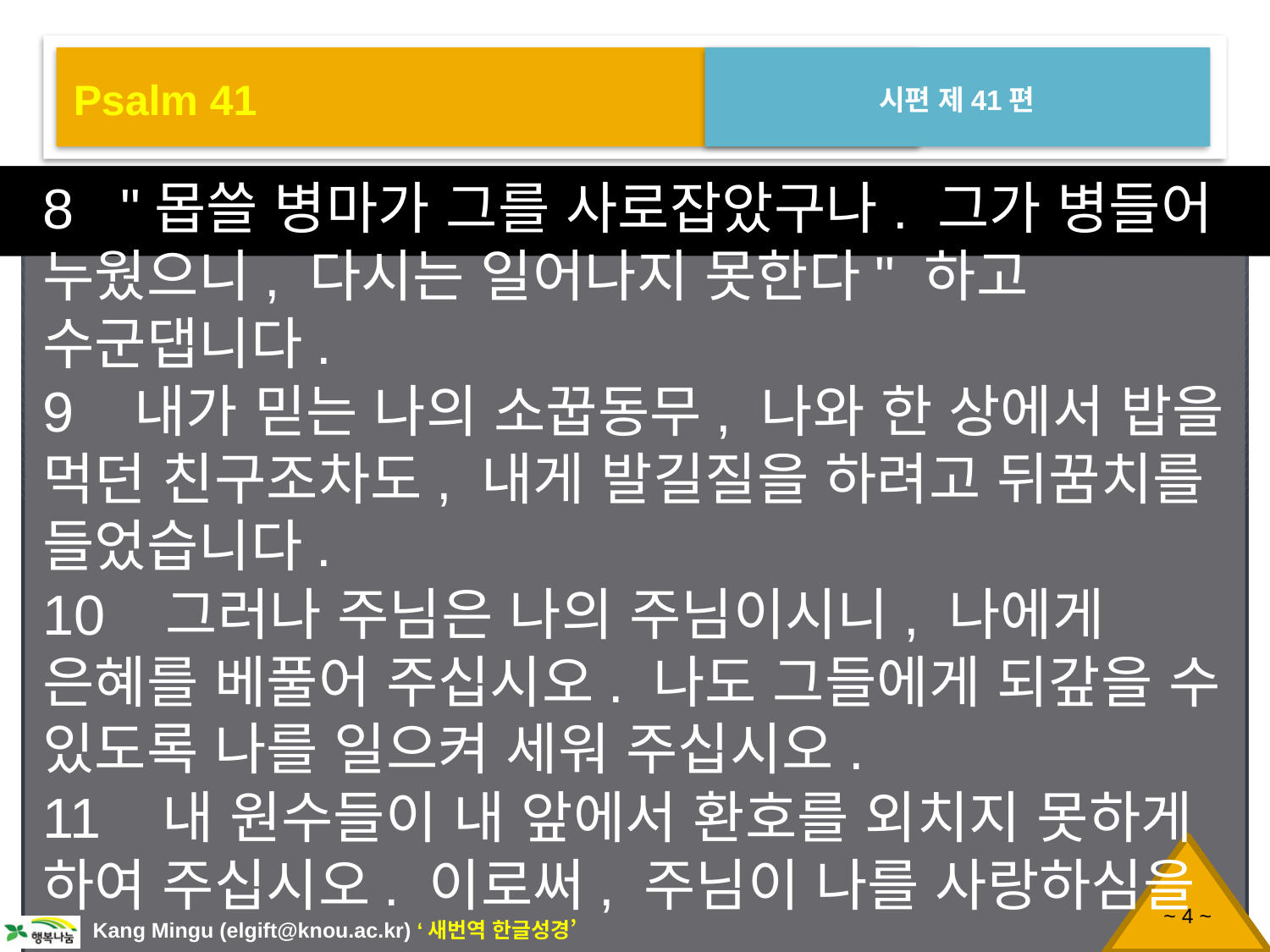

Psalm 41
시편 제41편
8   "몹쓸 병마가 그를 사로잡았구나. 그가 병들어 누웠으니, 다시는 일어나지 못한다" 하고 수군댑니다.
9   내가 믿는 나의 소꿉동무, 나와 한 상에서 밥을 먹던 친구조차도, 내게 발길질을 하려고 뒤꿈치를 들었습니다.
10   그러나 주님은 나의 주님이시니, 나에게 은혜를 베풀어 주십시오. 나도 그들에게 되갚을 수 있도록 나를 일으켜 세워 주십시오.
11   내 원수들이 내 앞에서 환호를 외치지 못하게 하여 주십시오. 이로써, 주님이 나를 사랑하심을